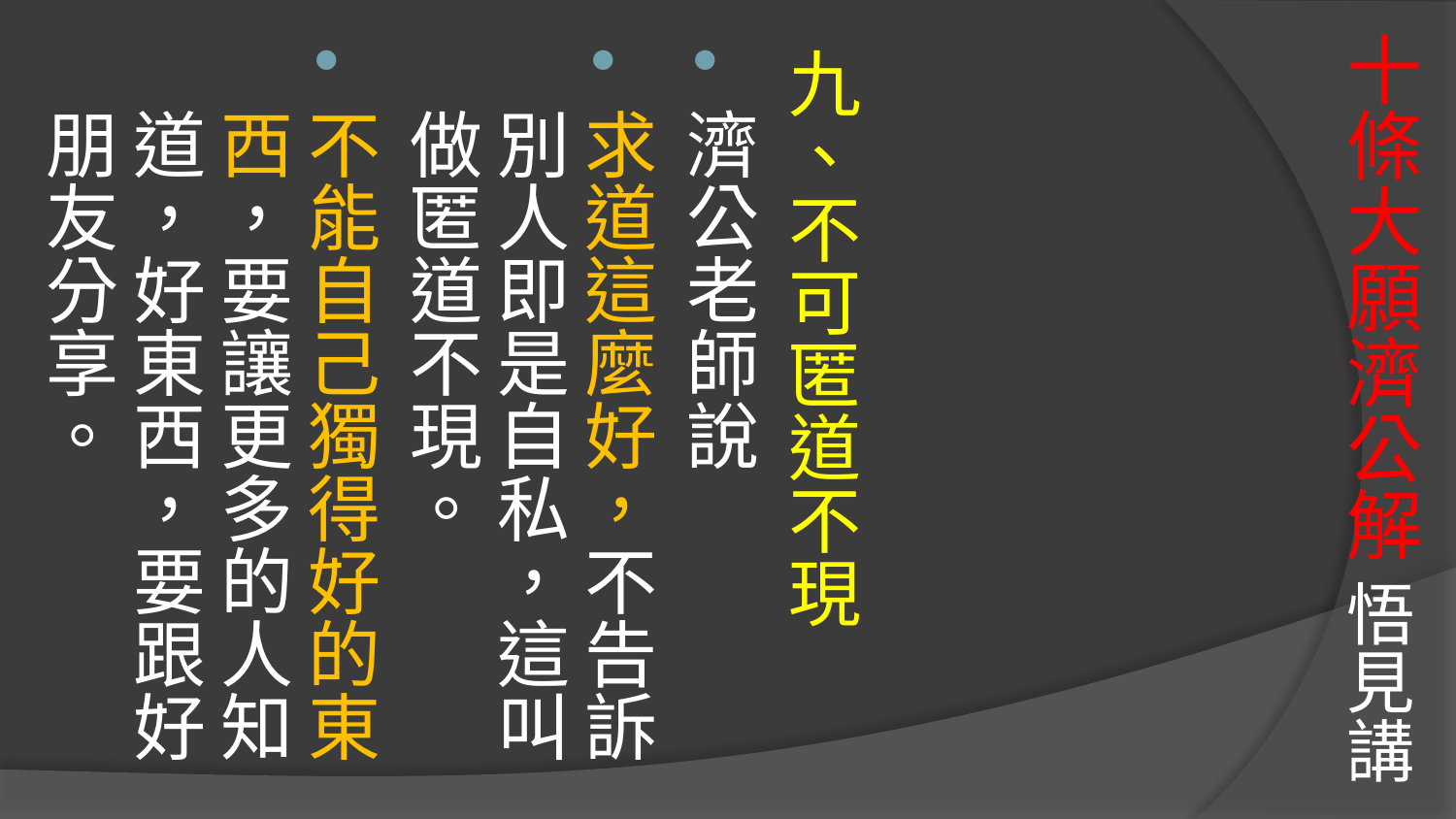

# 十條大願濟公解 悟見講
九、不可匿道不現
濟公老師說
求道這麼好，不告訴別人即是自私，這叫做匿道不現。
不能自己獨得好的東西，要讓更多的人知道，好東西，要跟好朋友分享。